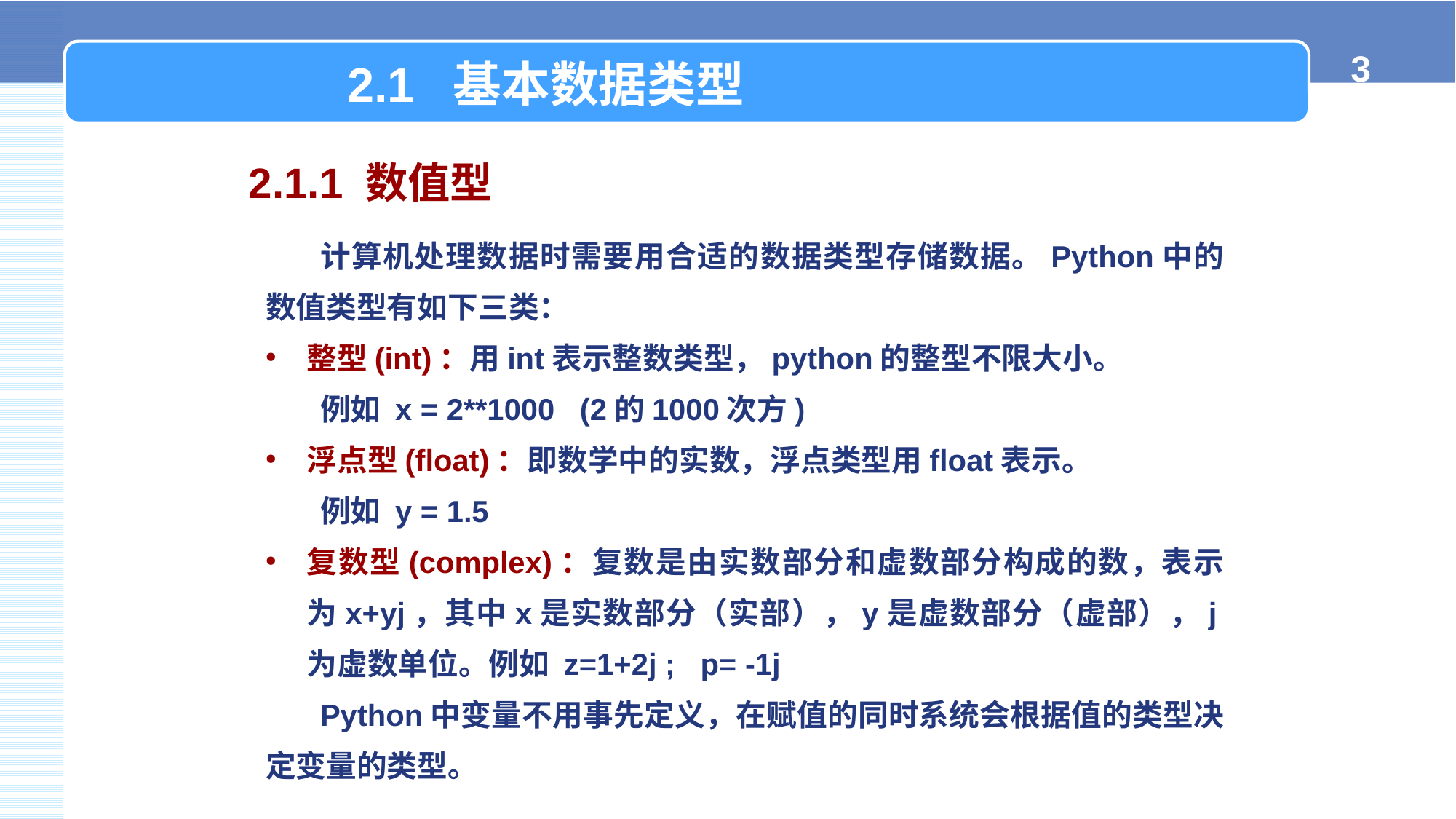

2.1  基本数据类型
2.1.1 数值型

计算机处理数据时需要用合适的数据类型存储数据。Python中的数值类型有如下三类：
整型(int)：用int表示整数类型，python的整型不限大小。
例如 x = 2**1000   (2的1000次方)
浮点型(float)：即数学中的实数，浮点类型用float表示。
例如 y = 1.5
复数型(complex)：复数是由实数部分和虚数部分构成的数，表示为x+yj，其中x是实数部分（实部），y是虚数部分（虚部），j为虚数单位。例如 z=1+2j ;   p= -1j
Python中变量不用事先定义，在赋值的同时系统会根据值的类型决定变量的类型。